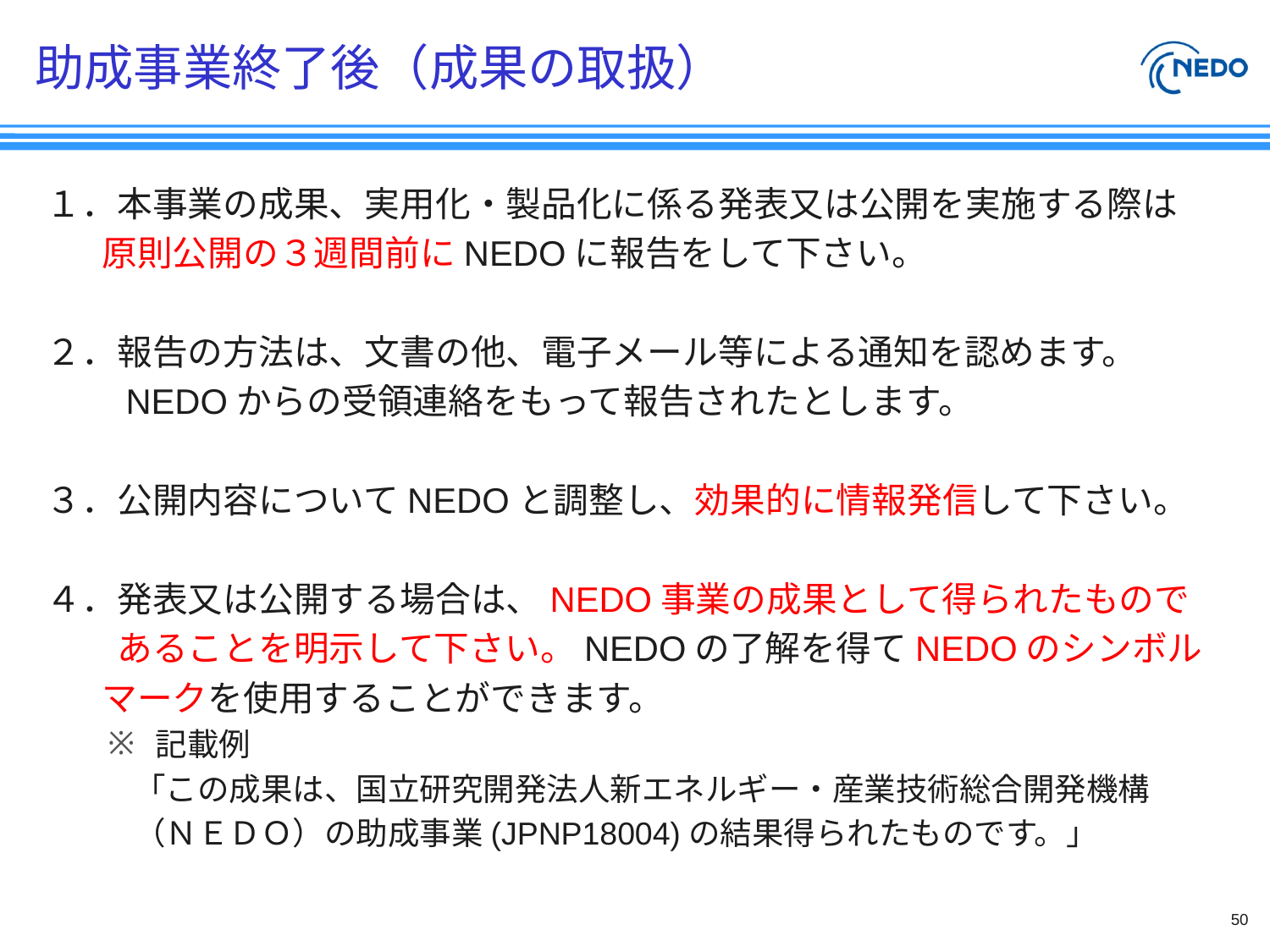

# 助成事業終了後（成果の取扱）
１．本事業の成果、実用化・製品化に係る発表又は公開を実施する際は
      原則公開の３週間前にNEDOに報告をして下さい。

２．報告の方法は、文書の他、電子メール等による通知を認めます。
　　NEDOからの受領連絡をもって報告されたとします。

３．公開内容についてNEDOと調整し、効果的に情報発信して下さい。

４．発表又は公開する場合は、NEDO事業の成果として得られたもので
　　あることを明示して下さい。NEDOの了解を得てNEDOのシンボル
      マークを使用することができます。
記載例
「この成果は、国立研究開発法人新エネルギー・産業技術総合開発機構
（ＮＥＤＯ）の助成事業(JPNP18004)の結果得られたものです。」
50